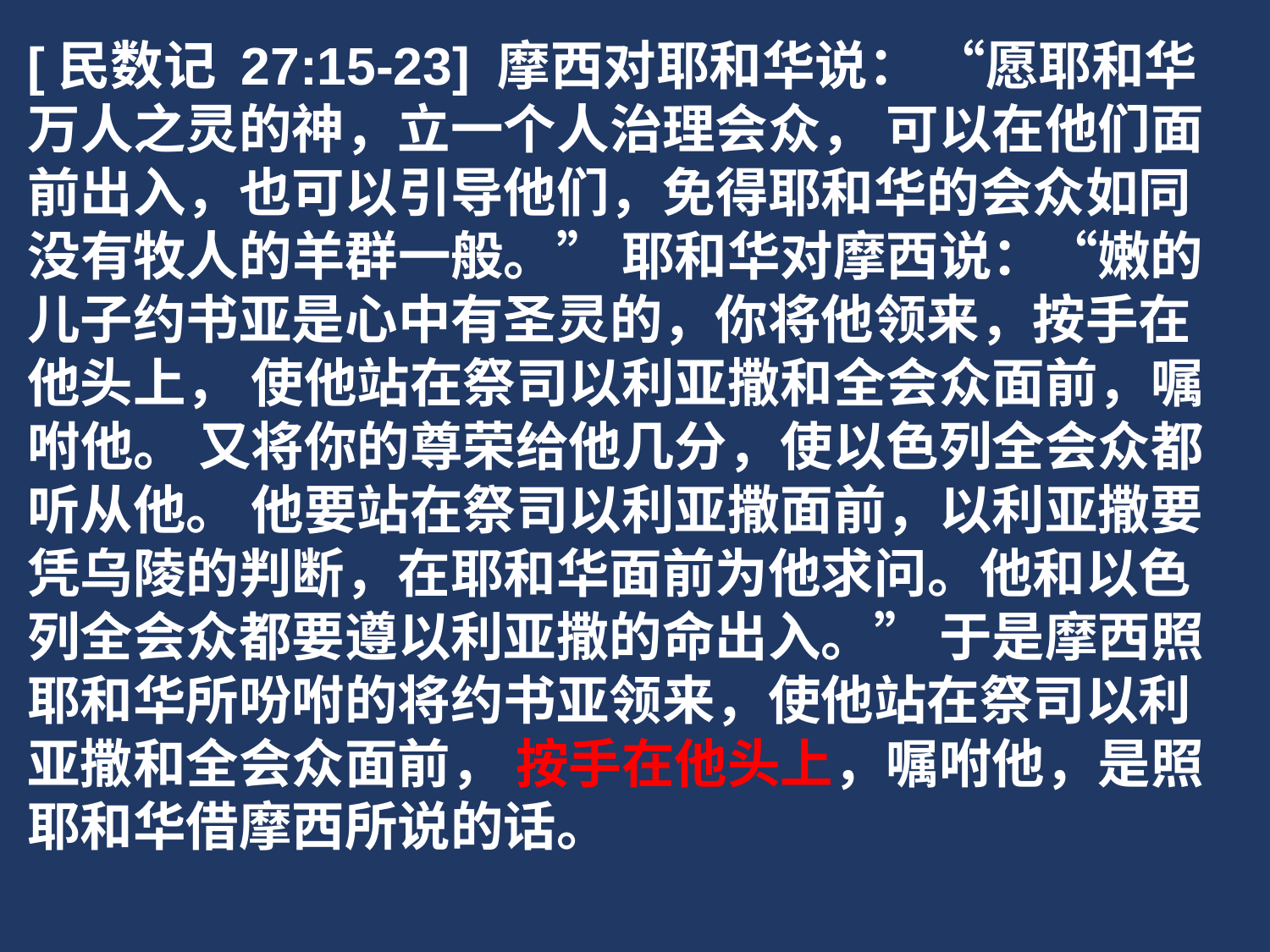

[民数记 27:15-23] 摩西对耶和华说： “愿耶和华万人之灵的神，立一个人治理会众， 可以在他们面前出入，也可以引导他们，免得耶和华的会众如同没有牧人的羊群一般。” 耶和华对摩西说：“嫩的儿子约书亚是心中有圣灵的，你将他领来，按手在他头上， 使他站在祭司以利亚撒和全会众面前，嘱咐他。 又将你的尊荣给他几分，使以色列全会众都听从他。 他要站在祭司以利亚撒面前，以利亚撒要凭乌陵的判断，在耶和华面前为他求问。他和以色列全会众都要遵以利亚撒的命出入。” 于是摩西照耶和华所吩咐的将约书亚领来，使他站在祭司以利亚撒和全会众面前， 按手在他头上，嘱咐他，是照耶和华借摩西所说的话。